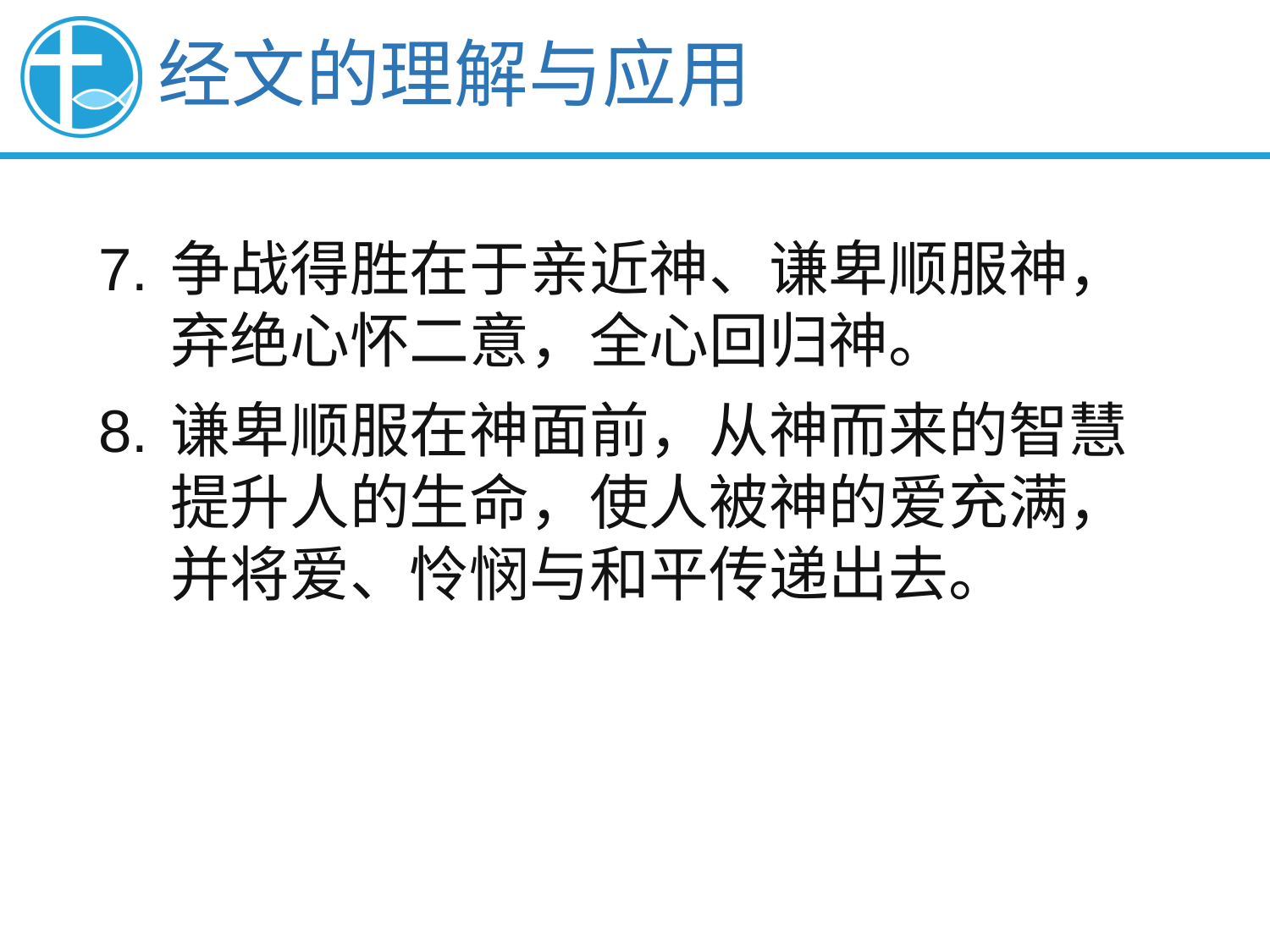

经文的理解与应用
争战得胜在于亲近神、谦卑顺服神，弃绝心怀二意，全心回归神。
谦卑顺服在神面前，从神而来的智慧提升人的生命，使人被神的爱充满，并将爱、怜悯与和平传递出去。